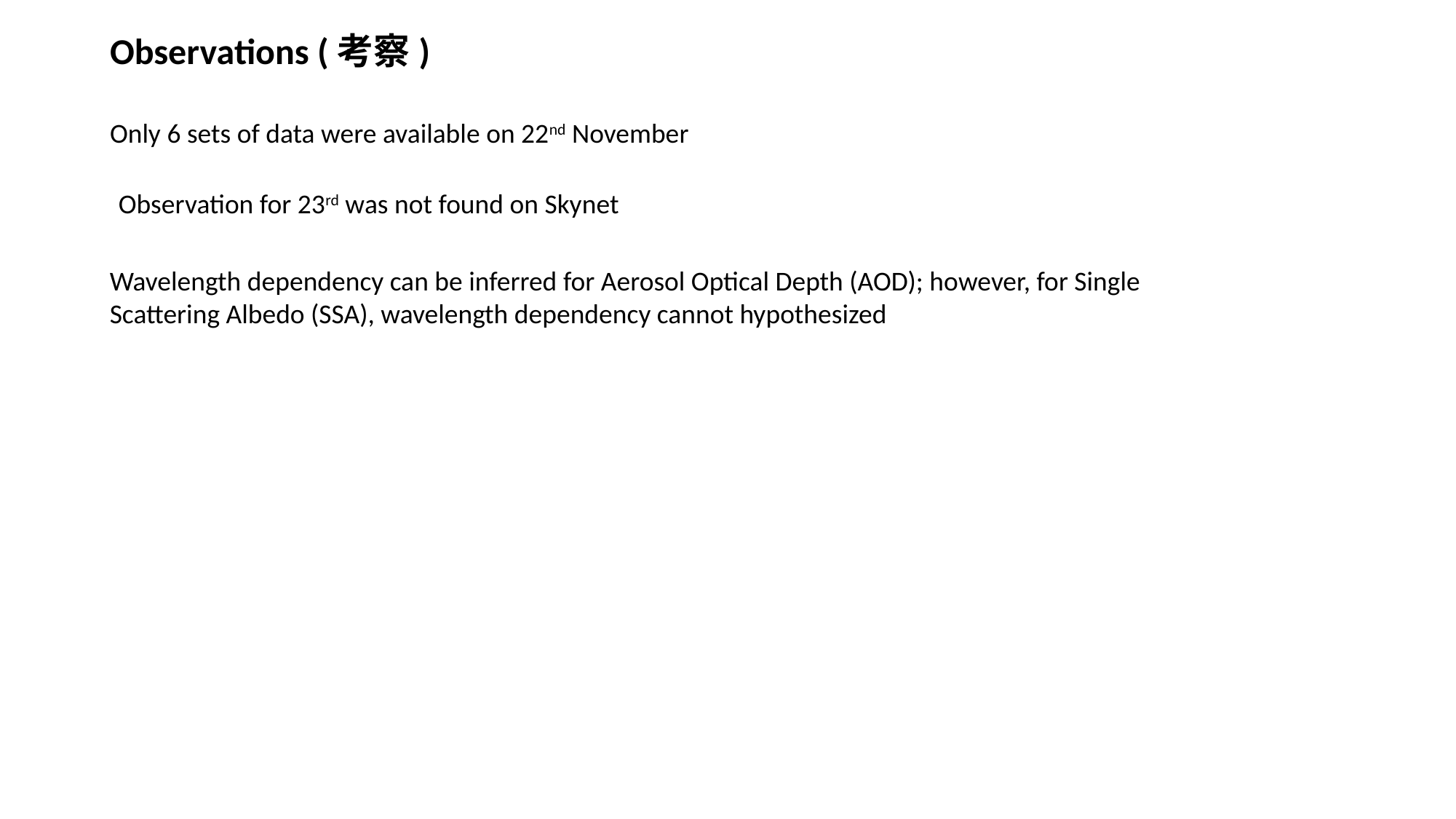

Observations (考察)
Only 6 sets of data were available on 22nd November
Observation for 23rd was not found on Skynet
Wavelength dependency can be inferred for Aerosol Optical Depth (AOD); however, for Single Scattering Albedo (SSA), wavelength dependency cannot hypothesized